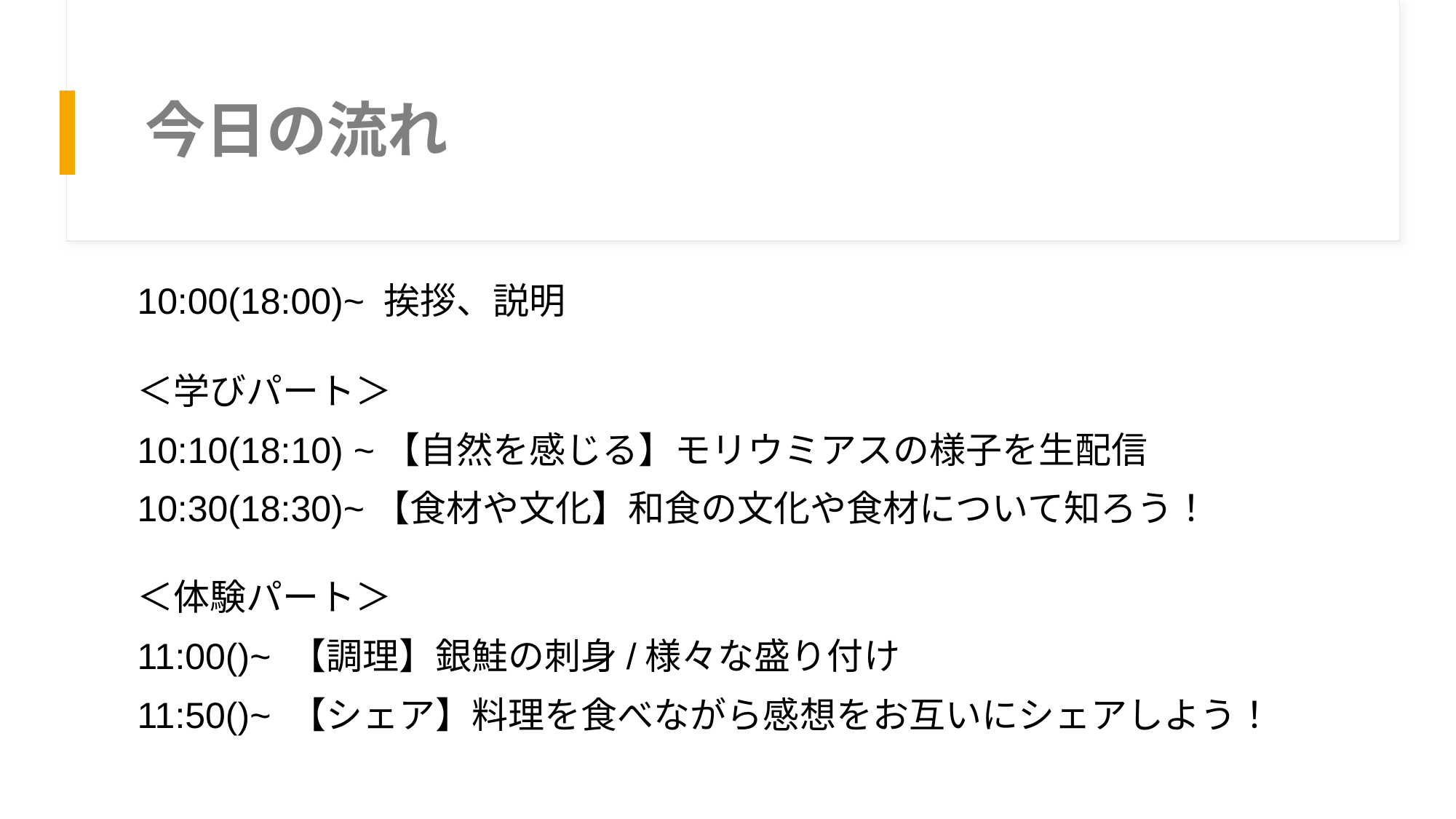

# 今日の流れ

10:00(18:00)~ 挨拶、説明

＜学びパート＞
10:10(18:10) ~【自然を感じる】モリウミアスの様子を生配信
10:30(18:30)~【食材や文化】和食の文化や食材について知ろう！

＜体験パート＞
11:00()~ 【調理】銀鮭の刺身/様々な盛り付け
11:50()~ 【シェア】料理を食べながら感想をお互いにシェアしよう！